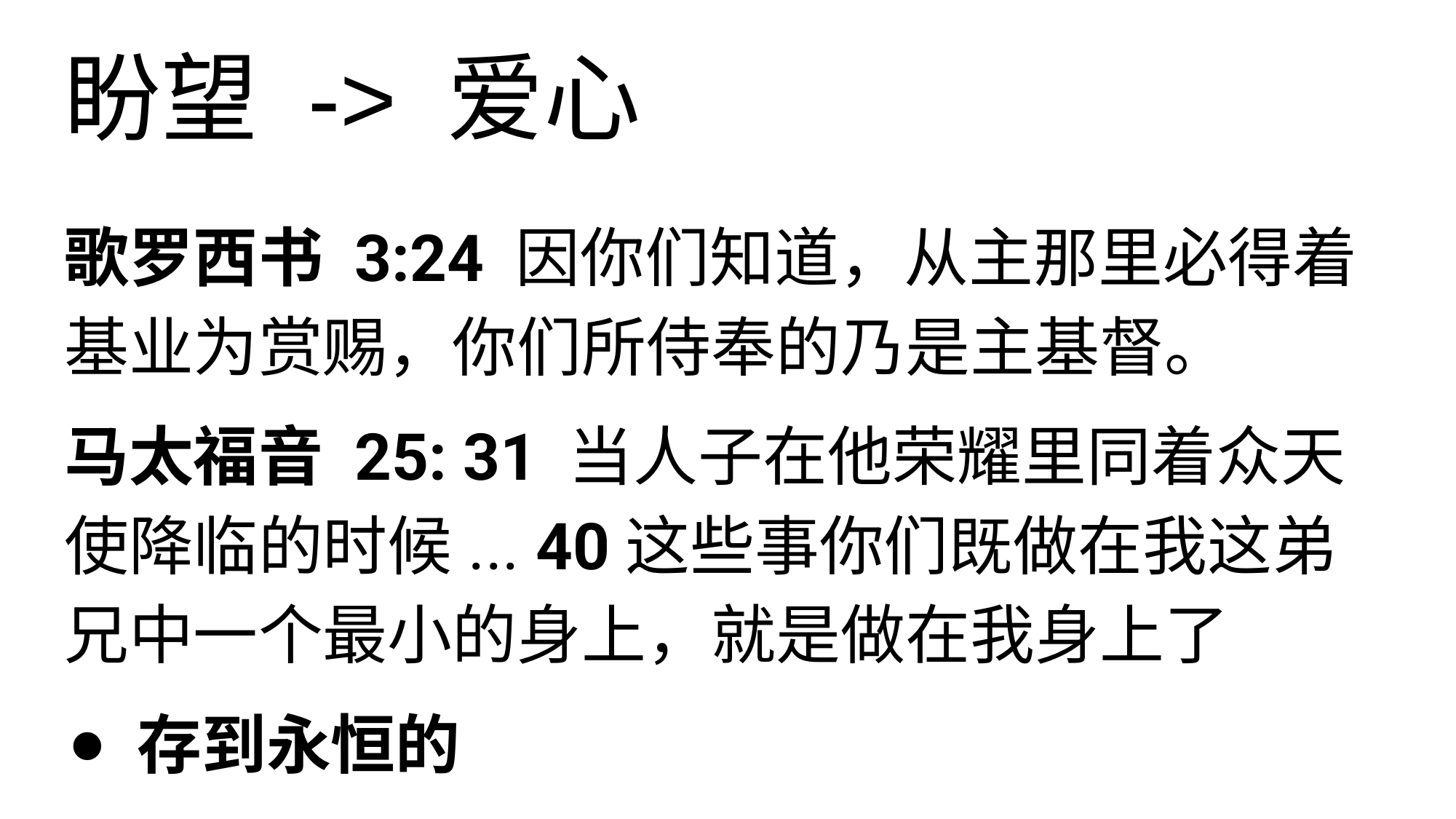

# 盼望 -> 爱心
歌罗西书 3:24 因你们知道，从主那里必得着基业为赏赐，你们所侍奉的乃是主基督。
马太福音 25: 31 当人子在他荣耀里同着众天使降临的时候... 40这些事你们既做在我这弟兄中一个最小的身上，就是做在我身上了
存到永恒的